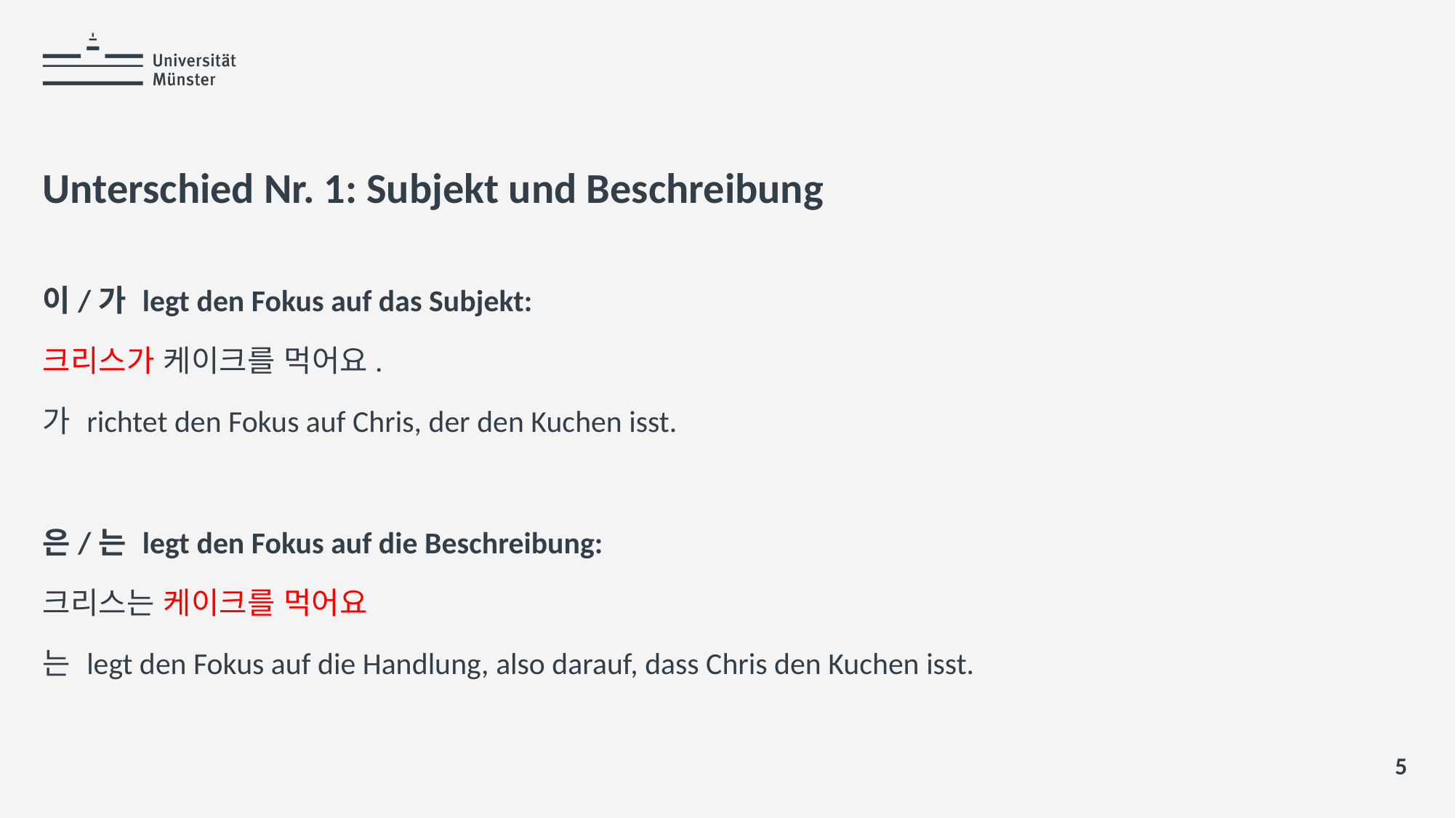

# Unterschied Nr. 1: Subjekt und Beschreibung
이/가 legt den Fokus auf das Subjekt:
크리스가 케이크를 먹어요.
가 richtet den Fokus auf Chris, der den Kuchen isst.

은/는 legt den Fokus auf die Beschreibung:
크리스는 케이크를 먹어요
는 legt den Fokus auf die Handlung, also darauf, dass Chris den Kuchen isst.
5